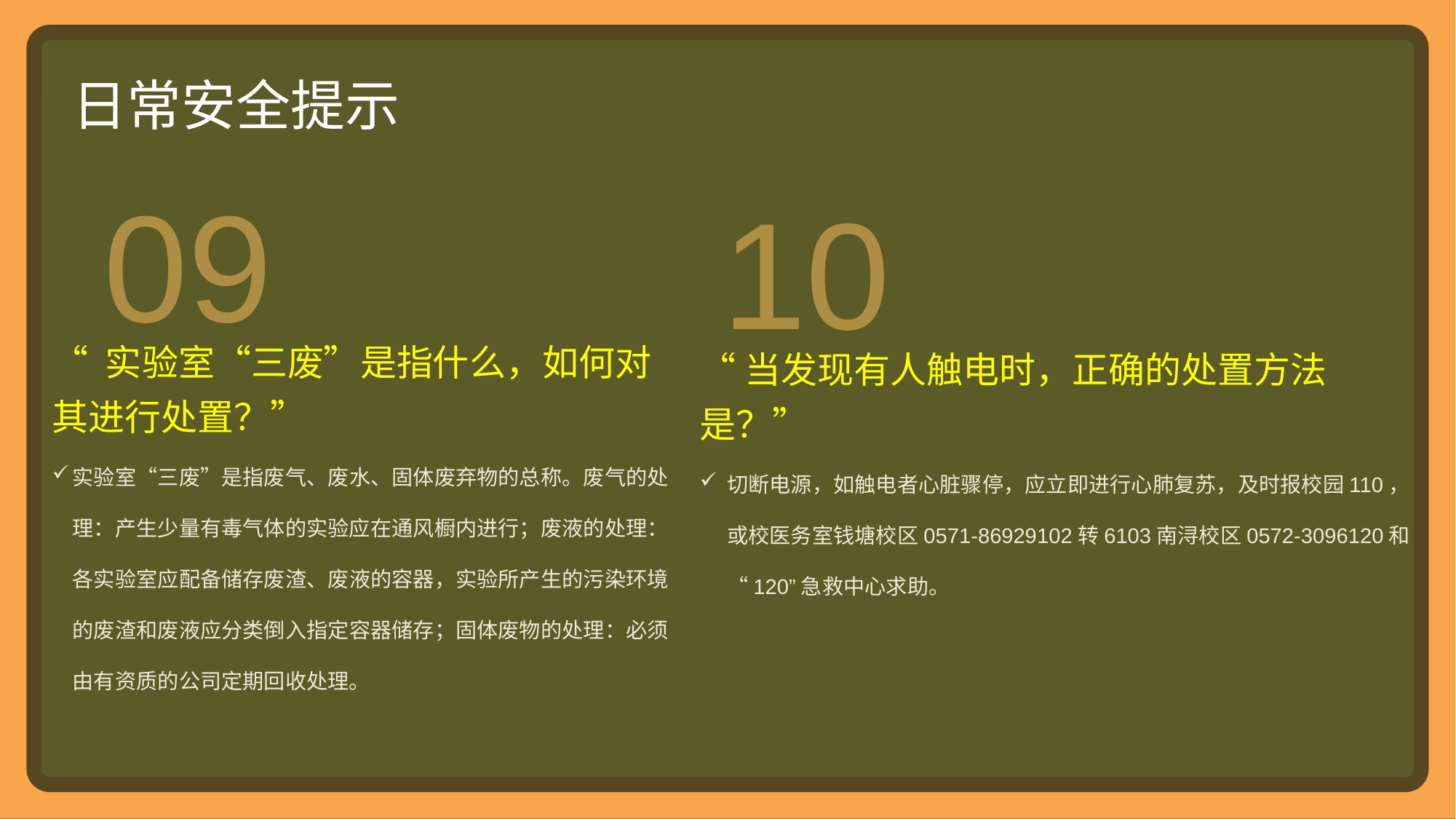

日常安全提示
09
10
“ 实验室“三废”是指什么，如何对其进行处置？”
实验室“三废”是指废气、废水、固体废弃物的总称。废气的处理：产生少量有毒气体的实验应在通风橱内进行；废液的处理：各实验室应配备储存废渣、废液的容器，实验所产生的污染环境的废渣和废液应分类倒入指定容器储存；固体废物的处理：必须由有资质的公司定期回收处理。
“当发现有人触电时，正确的处置方法是？”
切断电源，如触电者心脏骤停，应立即进行心肺复苏，及时报校园110，或校医务室钱塘校区0571-86929102转6103南浔校区0572-3096120和“120”急救中心求助。